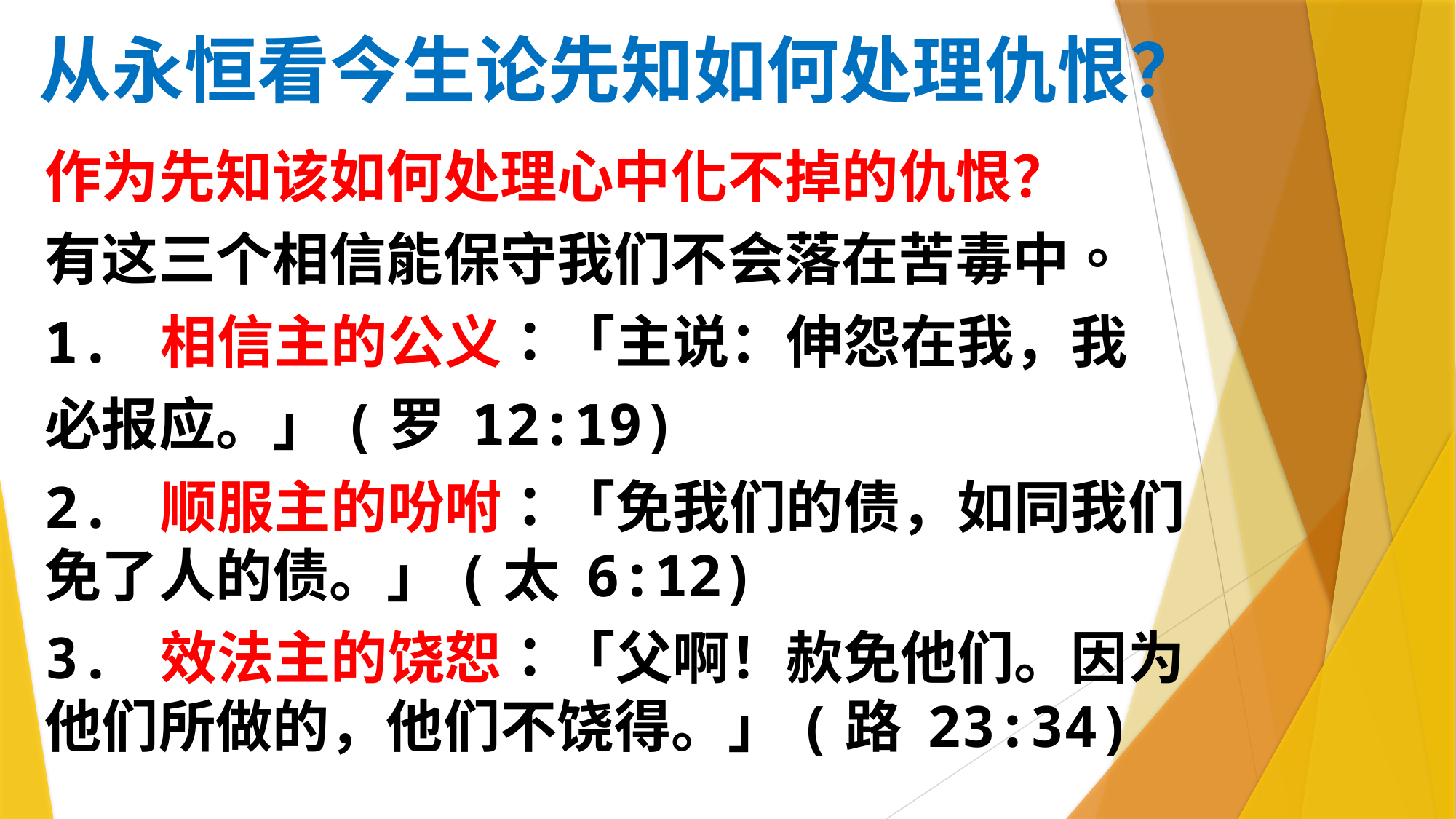

# 从永恒看今生论先知如何处理仇恨？
作为先知该如何处理心中化不掉的仇恨？
有这三个相信能保守我们不会落在苦毒中。
1. 相信主的公义：「主说：伸怨在我，我
必报应。」(罗 12:19)
2. 顺服主的吩咐：「免我们的债，如同我们免了人的债。」(太 6:12)
3. 效法主的饶恕：「父啊！赥免他们。因为他们所做的，他们不饶得。」(路 23:34)